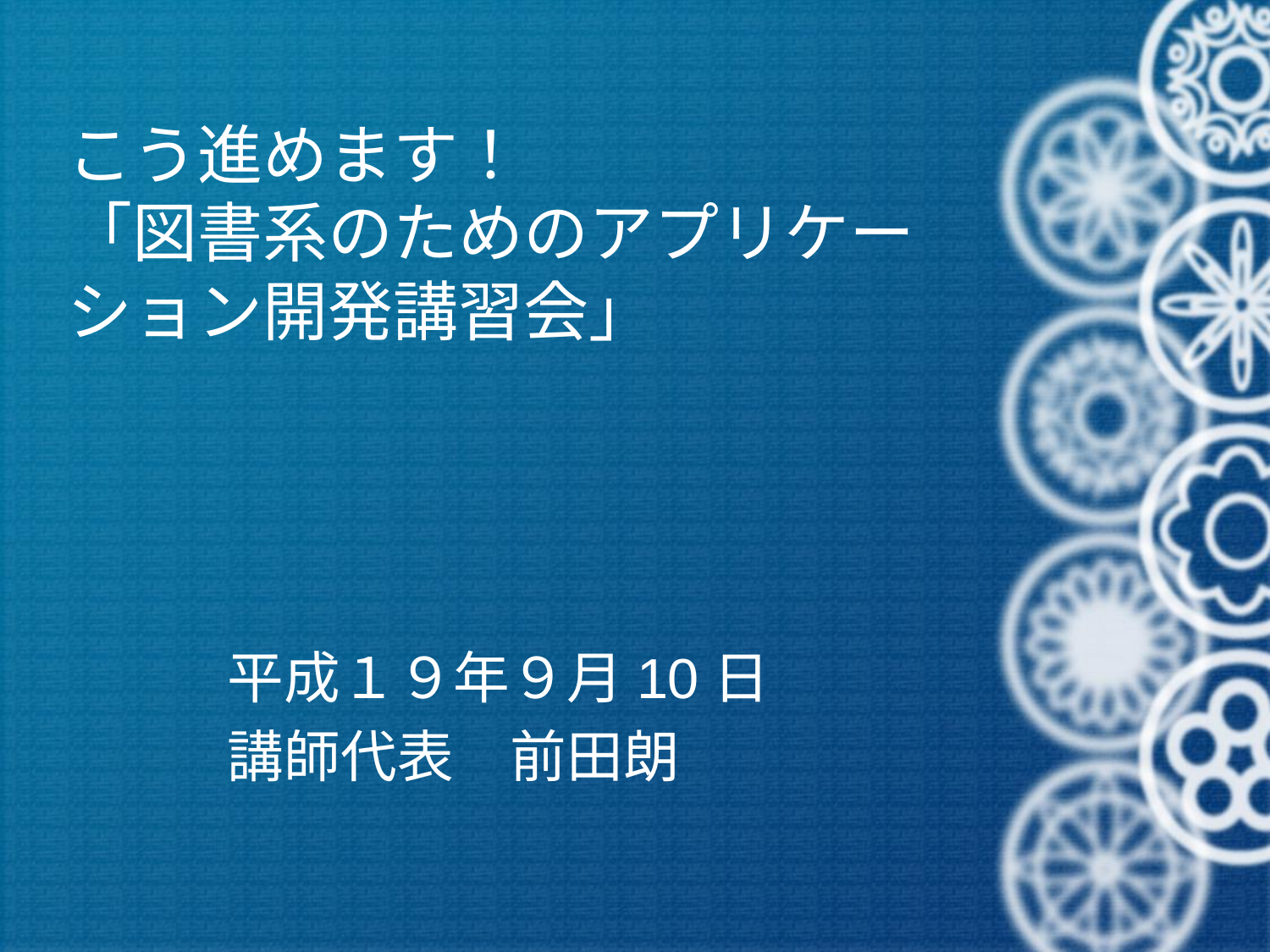

# こう進めます！ 「図書系のためのアプリケーション開発講習会」
平成１９年９月10日
講師代表　前田朗